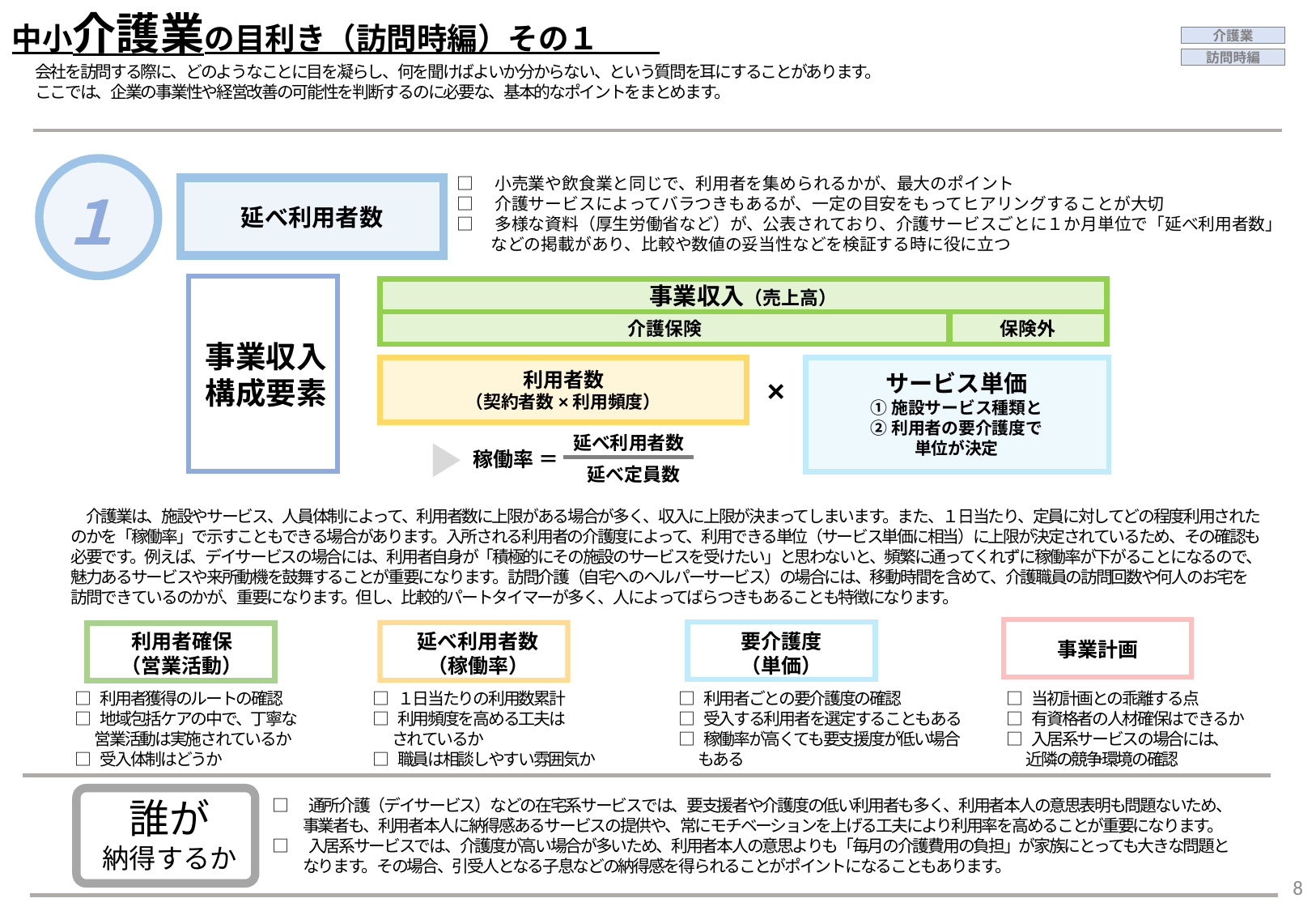

中小介護業の目利き（訪問時編）その１
介護業
訪問時編
会社を訪問する際に、どのようなことに目を凝らし、何を聞けばよいか分からない、という質問を耳にすることがあります。
ここでは、企業の事業性や経営改善の可能性を判断するのに必要な、基本的なポイントをまとめます。

１
□　小売業や飲食業と同じで、利用者を集められるかが、最大のポイント
□　介護サービスによってバラつきもあるが、一定の目安をもってヒアリングすることが大切
□　多様な資料（厚生労働省など）が、公表されており、介護サービスごとに１か月単位で「延べ利用者数」
　　などの掲載があり、比較や数値の妥当性などを検証する時に役に立つ
延べ利用者数

事業収入
構成要素
事業収入（売上高）
介護保険
保険外
利用者数
（契約者数×利用頻度）

サービス単価
①施設サービス種類と
②利用者の要介護度で
単位が決定
×
延べ利用者数
延べ定員数
稼働率 ＝

　介護業は、施設やサービス、人員体制によって、利用者数に上限がある場合が多く、収入に上限が決まってしまいます。また、１日当たり、定員に対してどの程度利用されたのかを「稼働率」で示すこともできる場合があります。入所される利用者の介護度によって、利用できる単位（サービス単価に相当）に上限が決定されているため、その確認も必要です。例えば、デイサービスの場合には、利用者自身が「積極的にその施設のサービスを受けたい」と思わないと、頻繁に通ってくれずに稼働率が下がることになるので、魅力あるサービスや来所動機を鼓舞することが重要になります。訪問介護（自宅へのヘルパーサービス）の場合には、移動時間を含めて、介護職員の訪問回数や何人のお宅を
訪問できているのかが、重要になります。但し、比較的パートタイマーが多く、人によってばらつきもあることも特徴になります。

延べ利用者数
（稼働率）
□  １日当たりの利用数累計
□  利用頻度を高める工夫は
　  されているか
□  職員は相談しやすい雰囲気か
要介護度
（単価）
□  利用者ごとの要介護度の確認
□  受入する利用者を選定することもある
□  稼働率が高くても要支援度が低い場合
　  もある
利用者確保
（営業活動）
□  利用者獲得のルートの確認
□  地域包括ケアの中で、丁寧な
　  営業活動は実施されているか
□  受入体制はどうか
事業計画
□  当初計画との乖離する点
□  有資格者の人材確保はできるか
□  入居系サービスの場合には、
　  近隣の競争環境の確認
誰が

納得するか
□　通所介護（デイサービス）などの在宅系サービスでは、要支援者や介護度の低い利用者も多く、利用者本人の意思表明も問題ないため、
　　事業者も、利用者本人に納得感あるサービスの提供や、常にモチベーションを上げる工夫により利用率を高めることが重要になります。
□　入居系サービスでは、介護度が高い場合が多いため、利用者本人の意思よりも「毎月の介護費用の負担」が家族にとっても大きな問題と
　　なります。その場合、引受人となる子息などの納得感を得られることがポイントになることもあります。
8